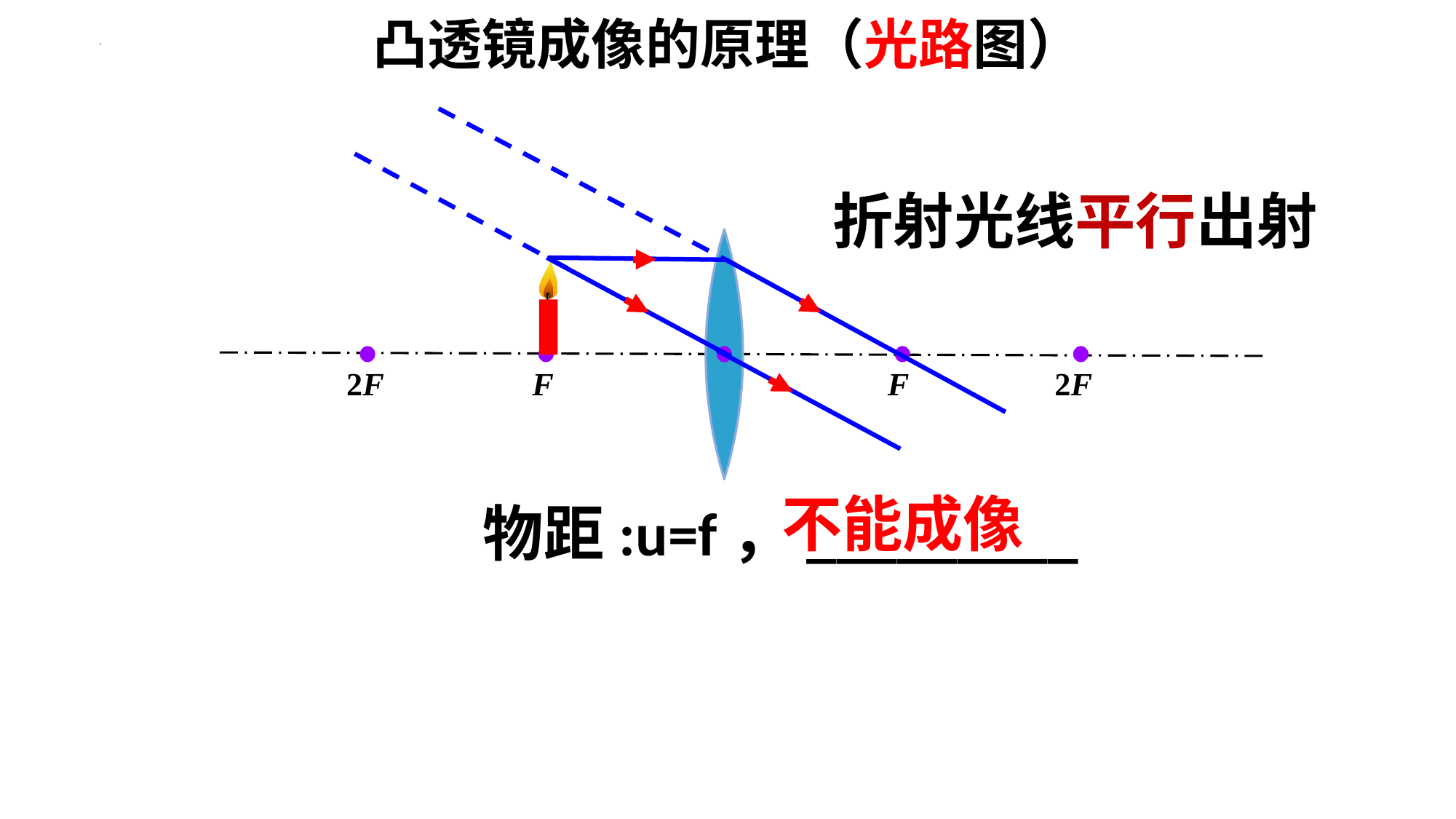

凸透镜成像的原理（光路图）
折射光线平行出射

2F
F
F
2F

不能成像
物距:u=f，_________